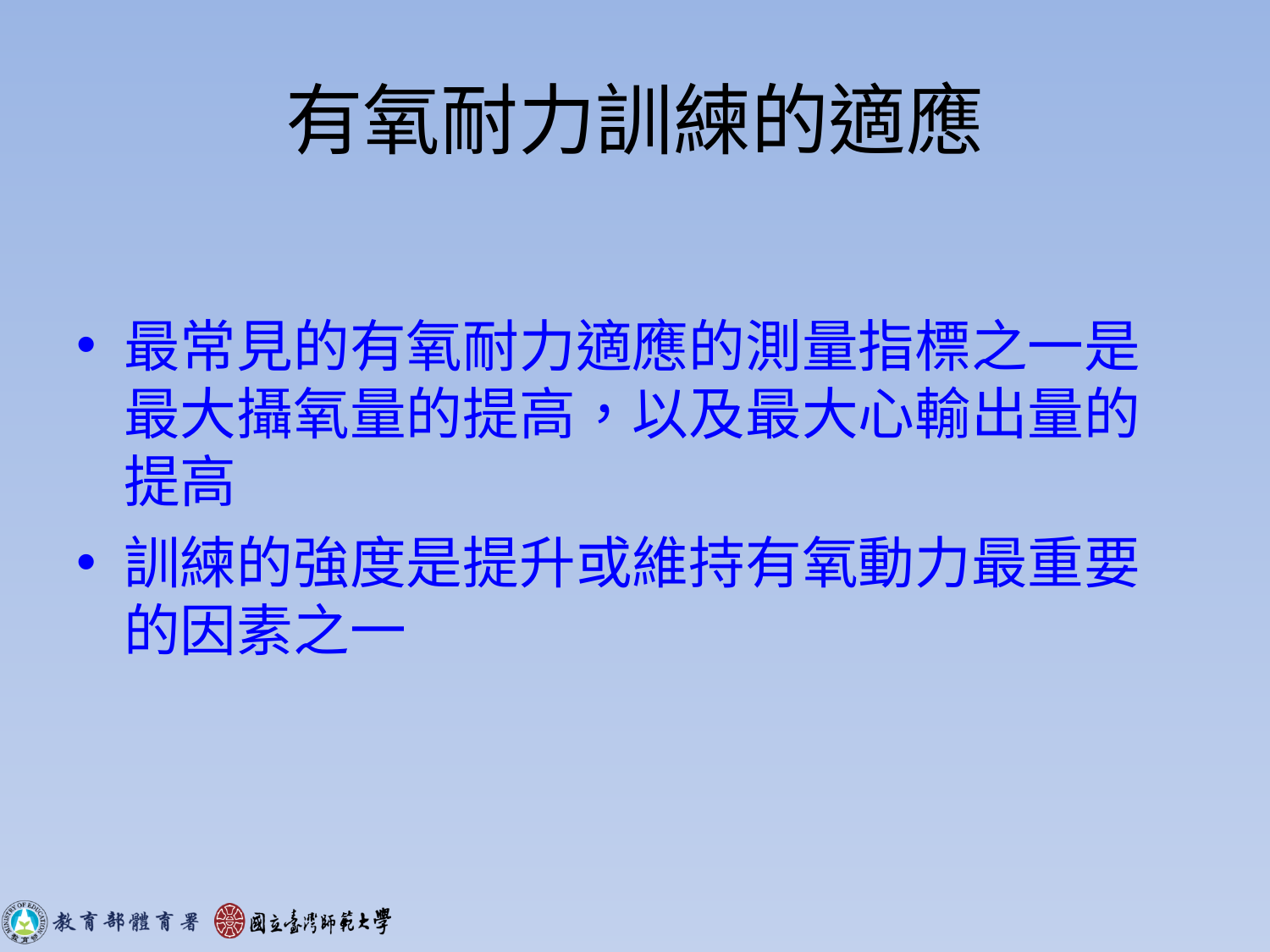

# 有氧耐力訓練的適應

最常見的有氧耐力適應的測量指標之一是最大攝氧量的提高，以及最大心輸出量的提高
訓練的強度是提升或維持有氧動力最重要的因素之一